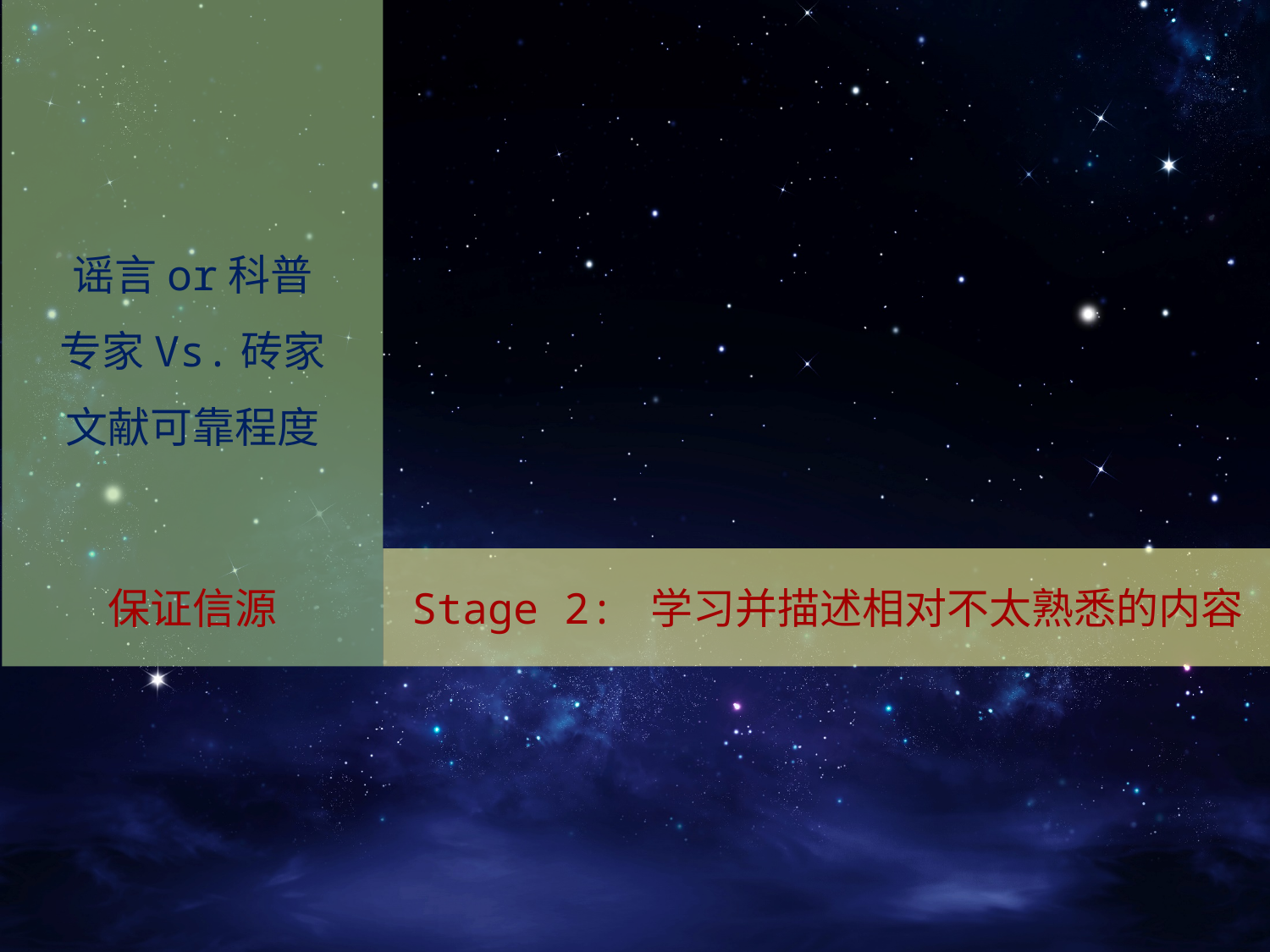

谣言or科普
专家Vs.砖家
文献可靠程度
保证信源
Stage 2: 学习并描述相对不太熟悉的内容